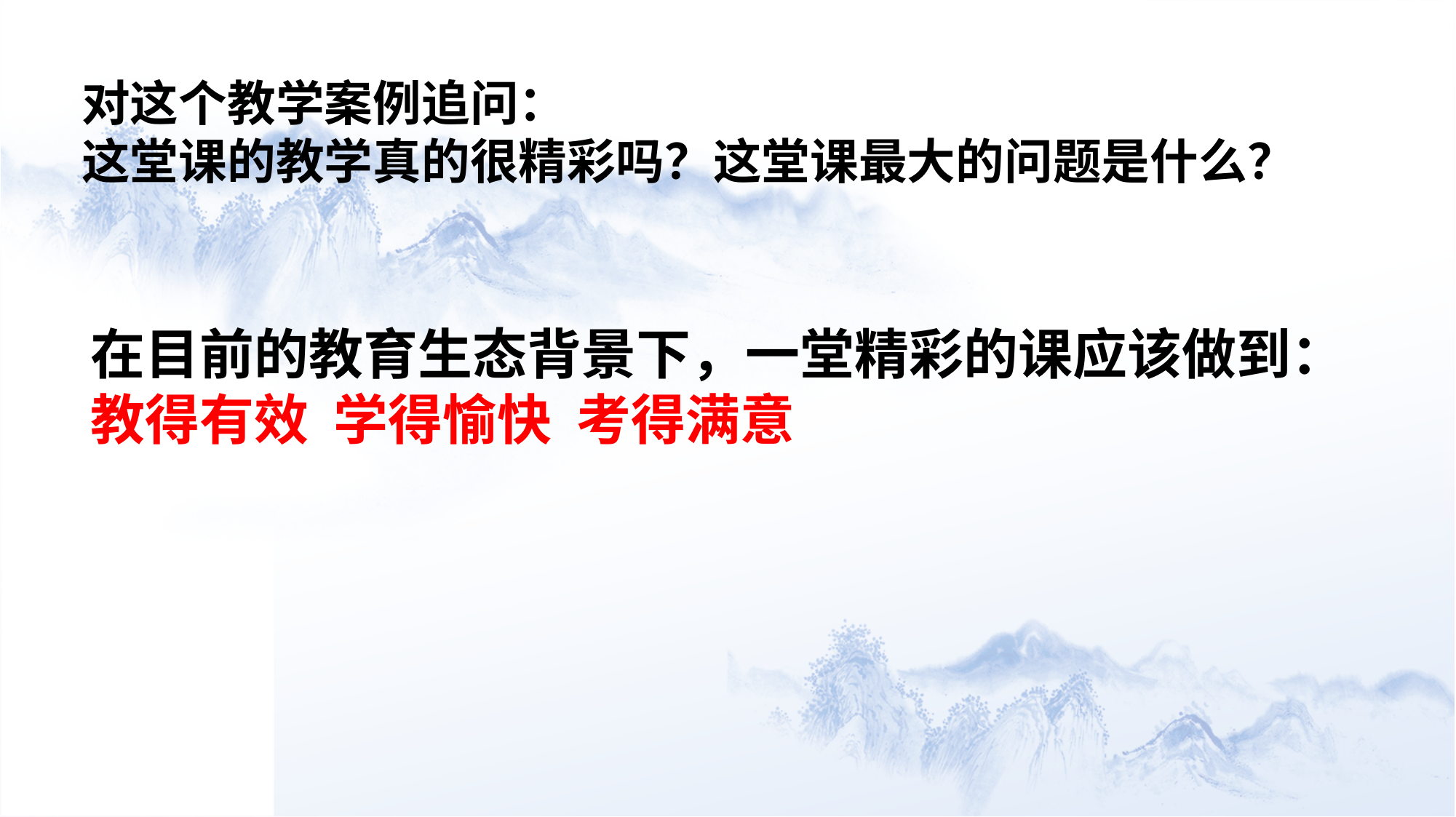

对这个教学案例追问：
这堂课的教学真的很精彩吗？这堂课最大的问题是什么？

在目前的教育生态背景下，一堂精彩的课应该做到：
教得有效  学得愉快  考得满意